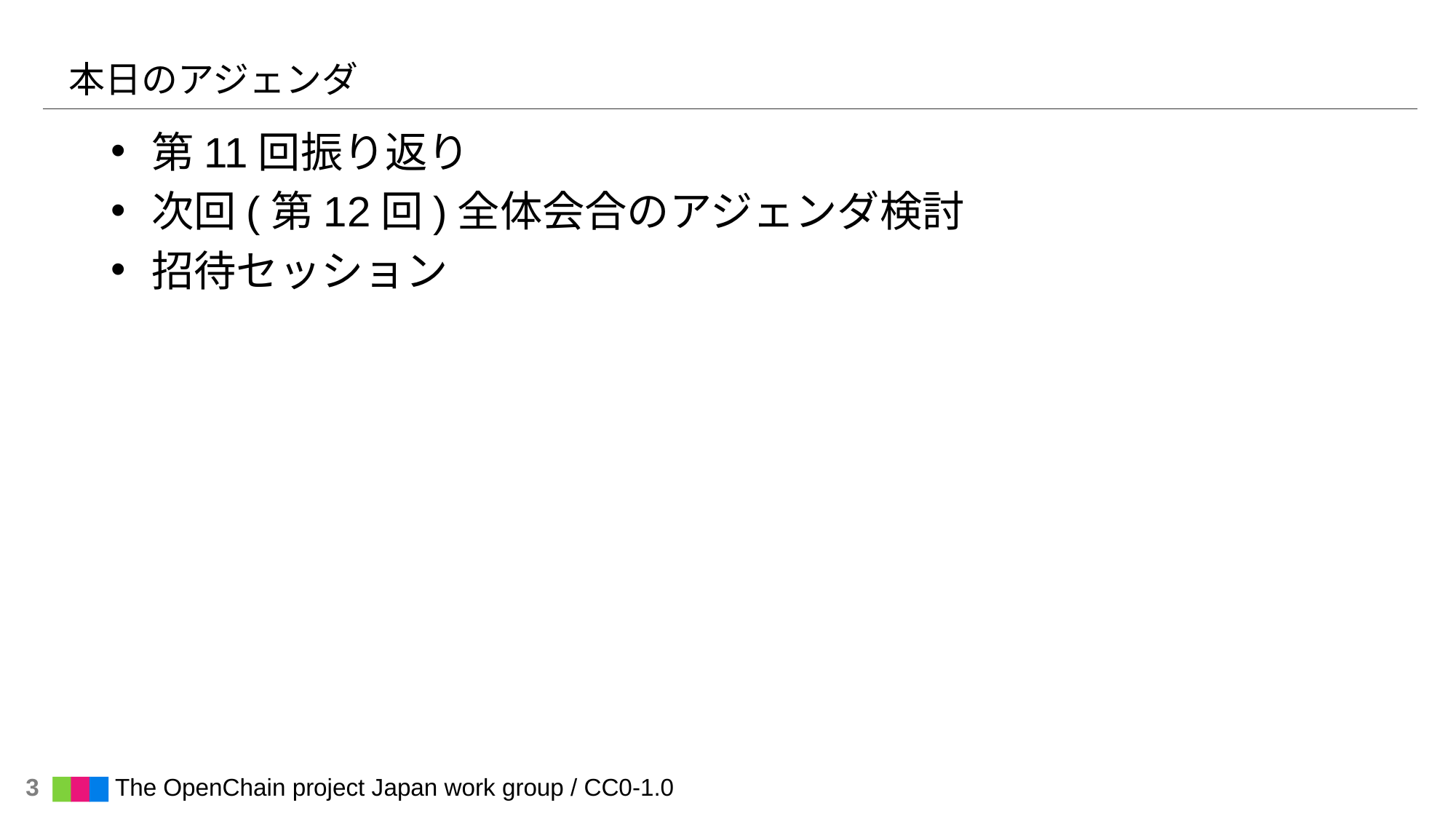

# 本日のアジェンダ
第11回振り返り
次回(第12回)全体会合のアジェンダ検討
招待セッション